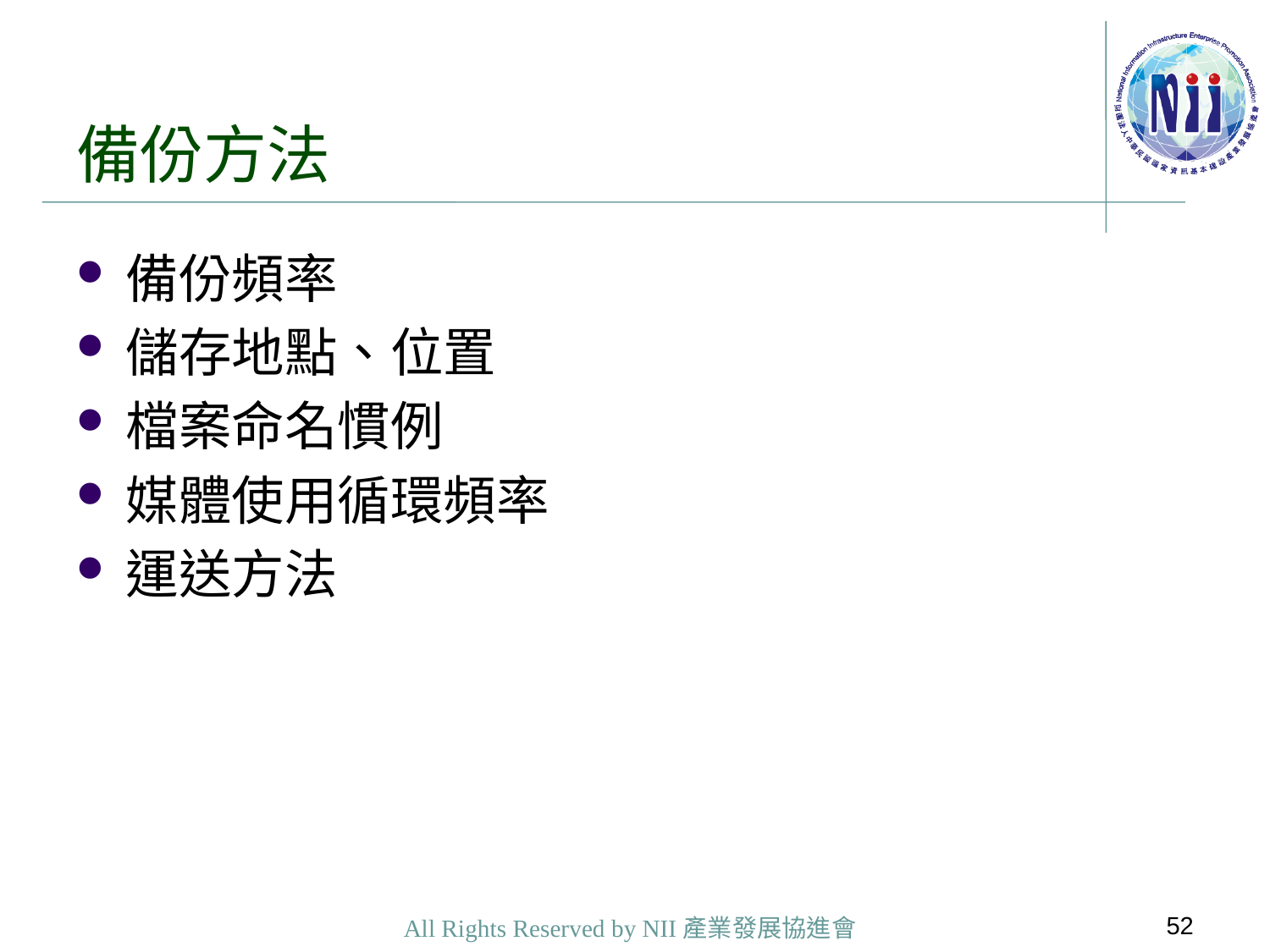

# 備份方法
備份頻率
儲存地點、位置
檔案命名慣例
媒體使用循環頻率
運送方法
52
All Rights Reserved by NII產業發展協進會